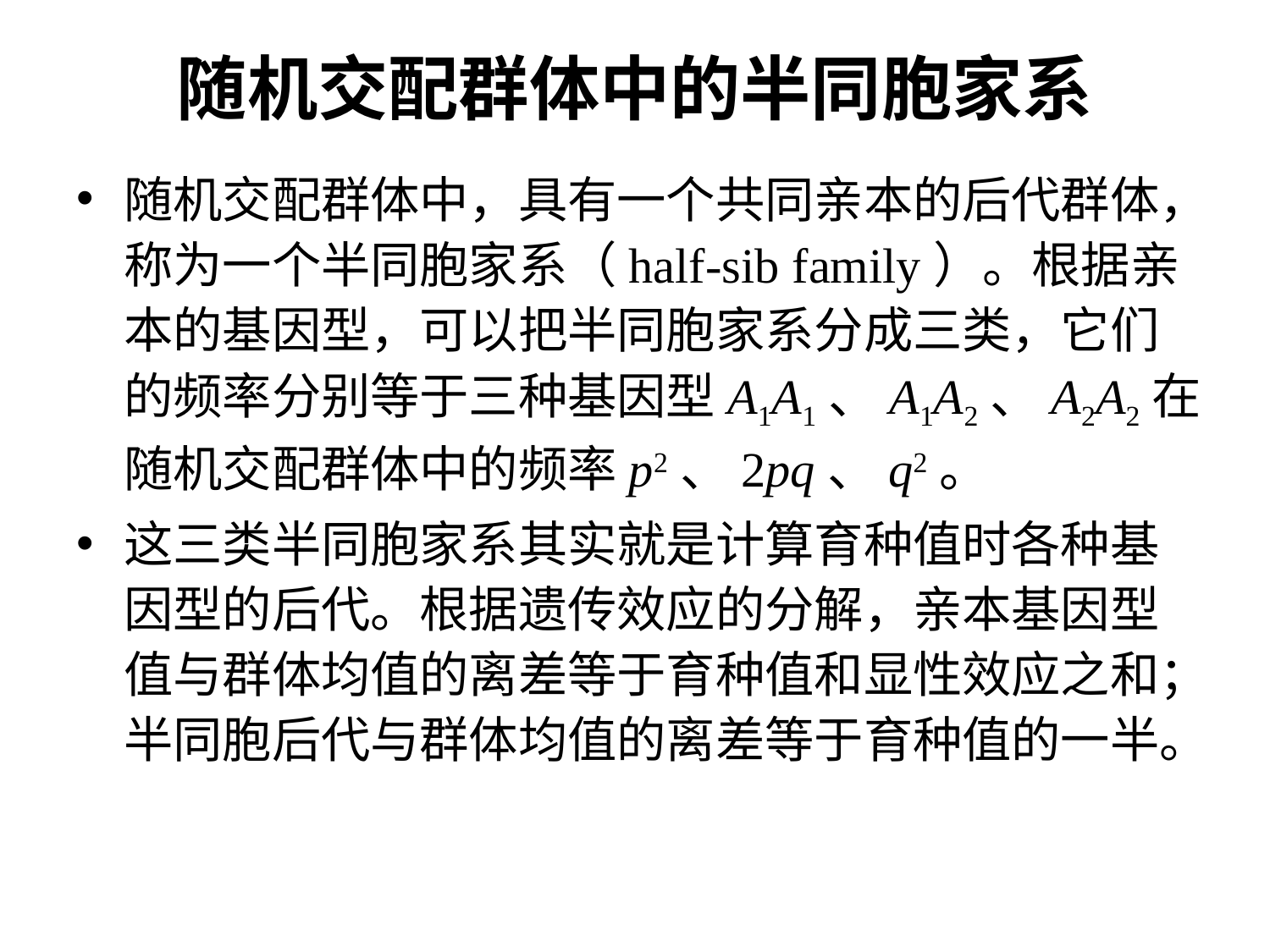

# 随机交配群体中的半同胞家系
随机交配群体中，具有一个共同亲本的后代群体，称为一个半同胞家系（half-sib family）。根据亲本的基因型，可以把半同胞家系分成三类，它们的频率分别等于三种基因型A1A1、A1A2、A2A2在随机交配群体中的频率p2、2pq、q2。
这三类半同胞家系其实就是计算育种值时各种基因型的后代。根据遗传效应的分解，亲本基因型值与群体均值的离差等于育种值和显性效应之和；半同胞后代与群体均值的离差等于育种值的一半。